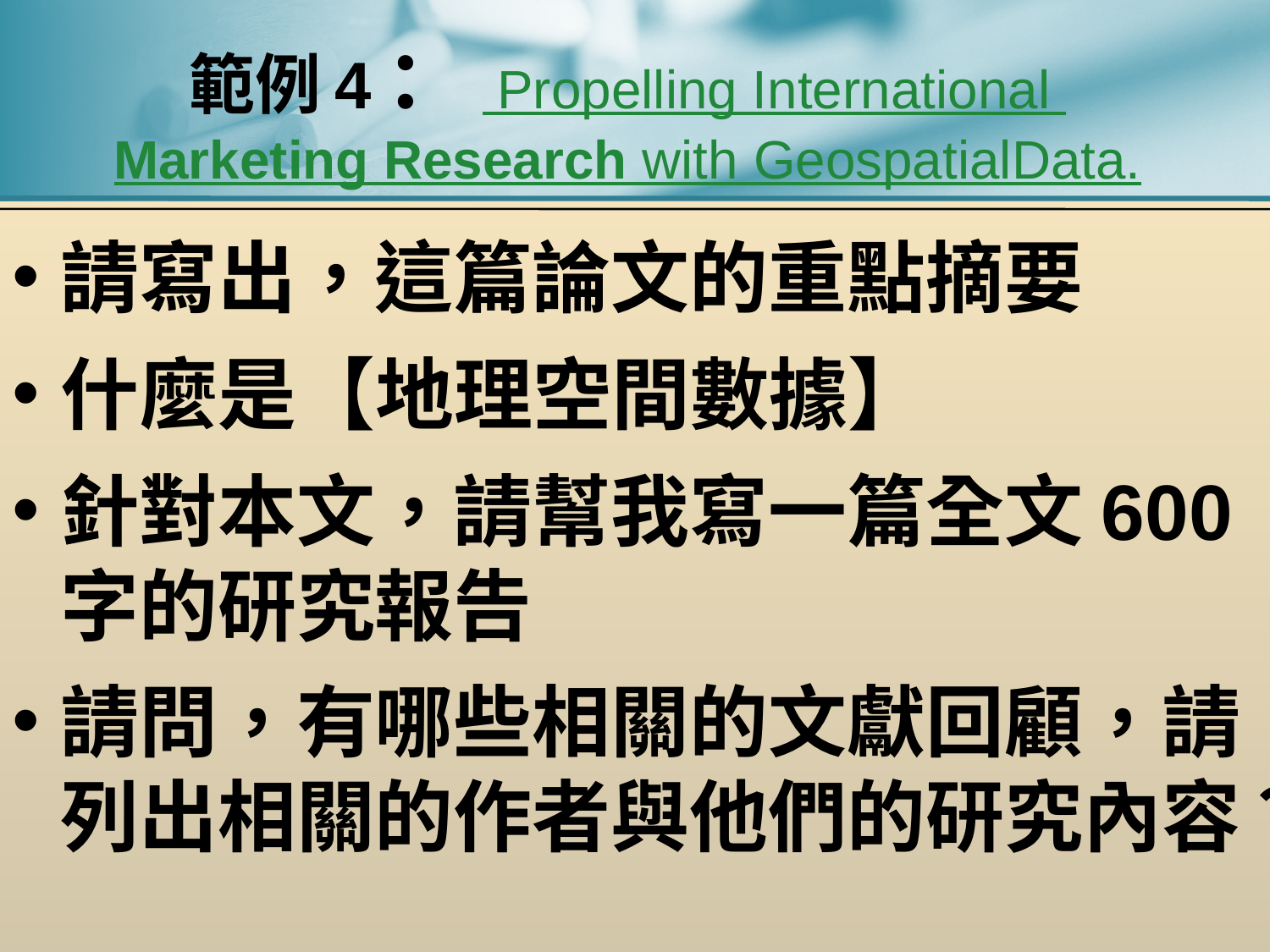

# 範例4： Propelling International Marketing Research with GeospatialData.
請寫出，這篇論文的重點摘要
什麼是【地理空間數據】
針對本文，請幫我寫一篇全文600字的研究報告
請問，有哪些相關的文獻回顧，請列出相關的作者與他們的研究內容？